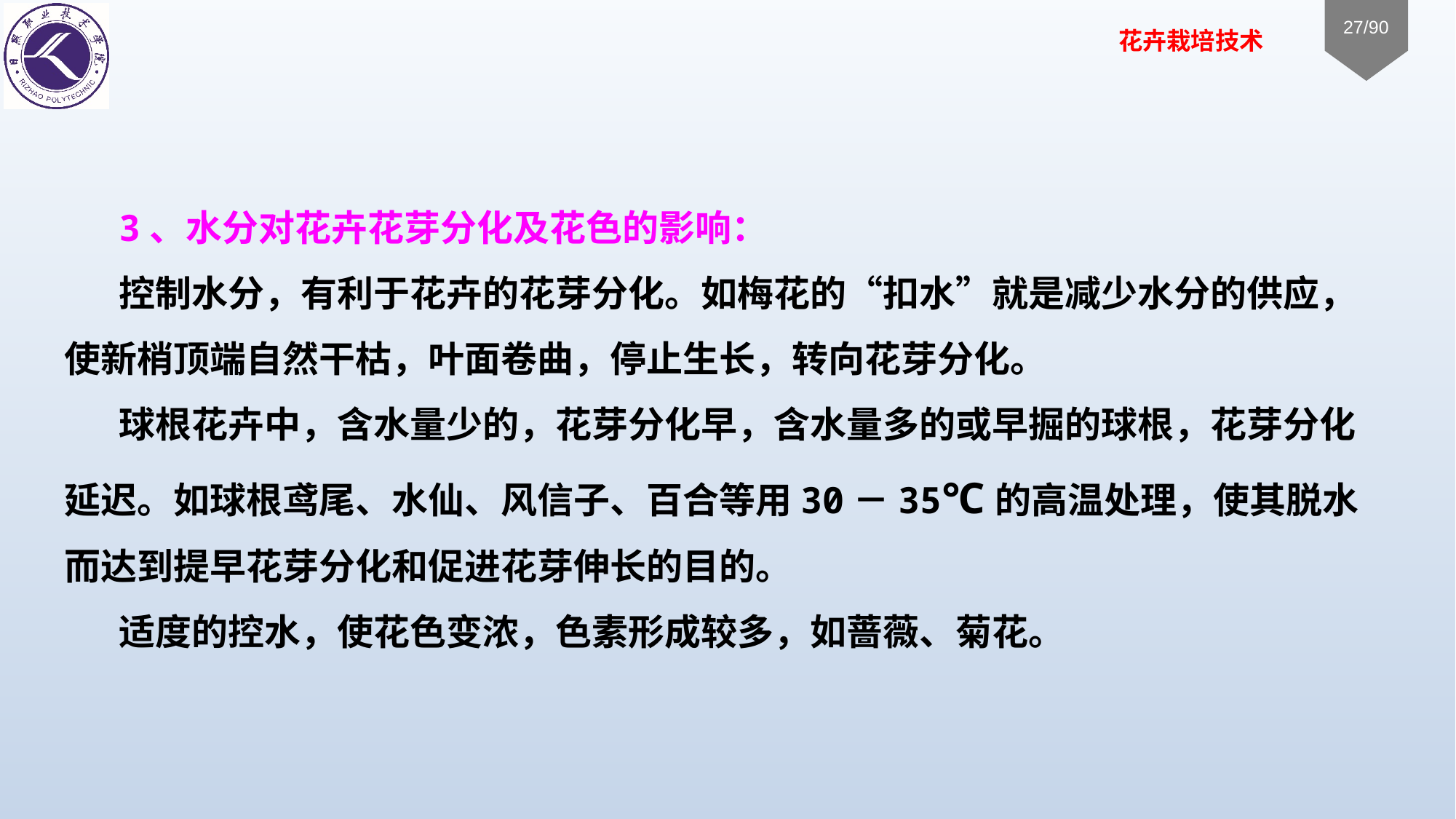

#
3、水分对花卉花芽分化及花色的影响：
控制水分，有利于花卉的花芽分化。如梅花的“扣水”就是减少水分的供应，使新梢顶端自然干枯，叶面卷曲，停止生长，转向花芽分化。
球根花卉中，含水量少的，花芽分化早，含水量多的或早掘的球根，花芽分化延迟。如球根鸢尾、水仙、风信子、百合等用30－35℃的高温处理，使其脱水而达到提早花芽分化和促进花芽伸长的目的。
适度的控水，使花色变浓，色素形成较多，如蔷薇、菊花。